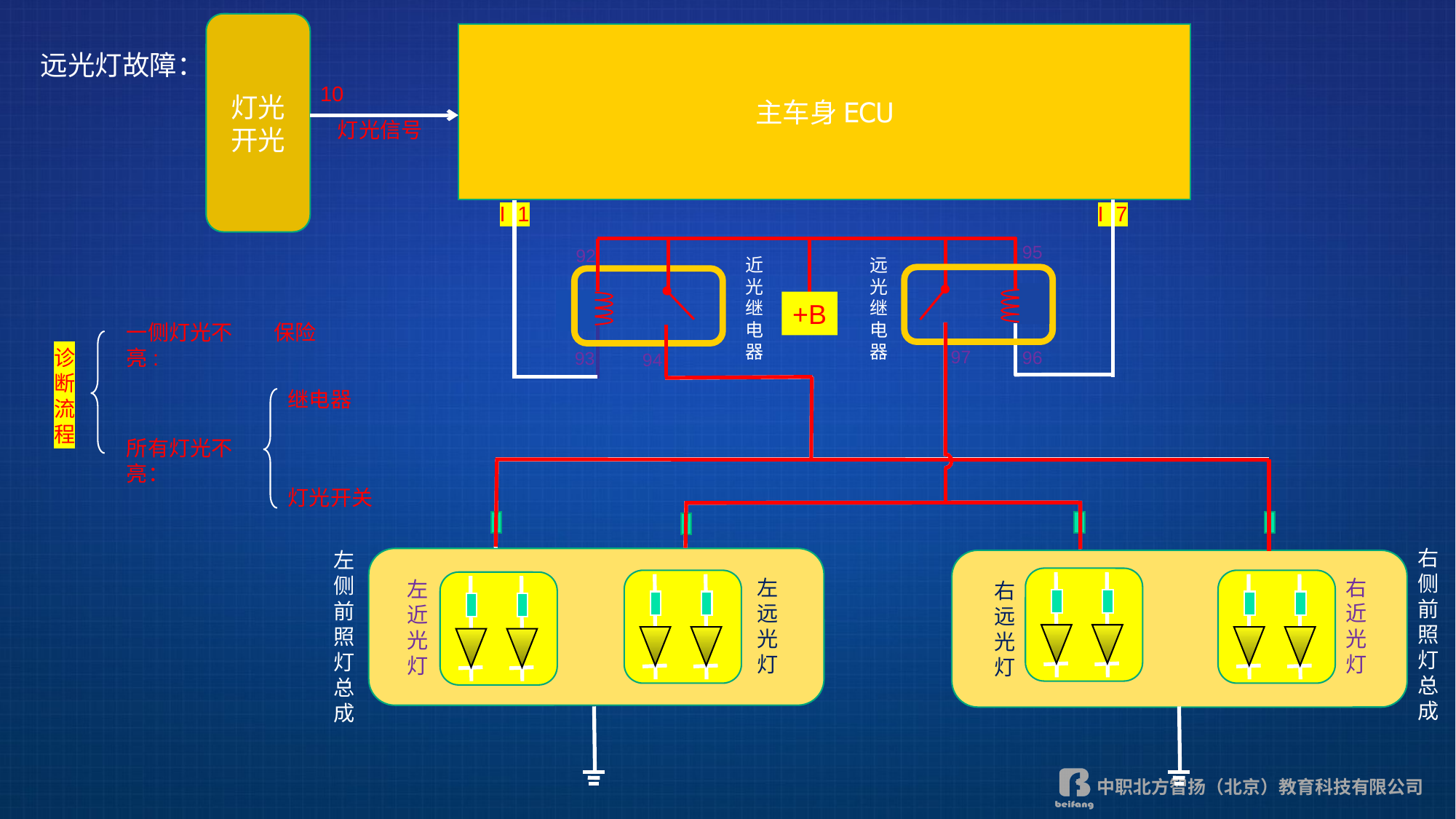

灯光开光
主车身ECU
远光灯故障：
10
灯光信号
I  1
I  7
95
92
近光继电器
远光继电器

+B
一侧灯光不亮:
保险

诊断流程
97
96
93
94
继电器

所有灯光不亮：
灯光开关

右侧前照灯总成
左侧前照灯总成

左远光灯
右近光灯

左近光灯

右远光灯